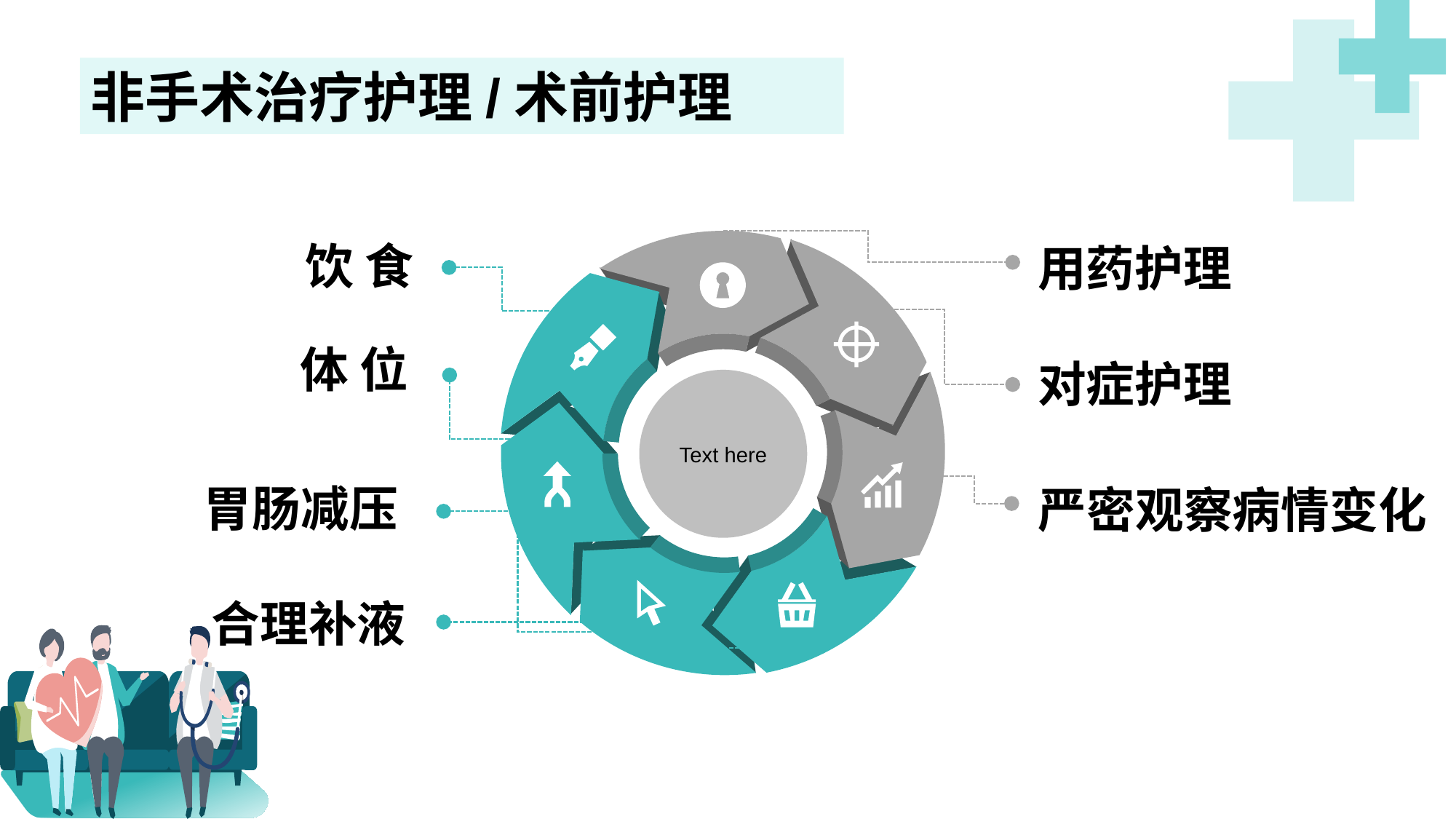

非手术治疗护理/术前护理
饮 食

Text here

用药护理
体 位
对症护理
胃肠减压
严密观察病情变化
合理补液